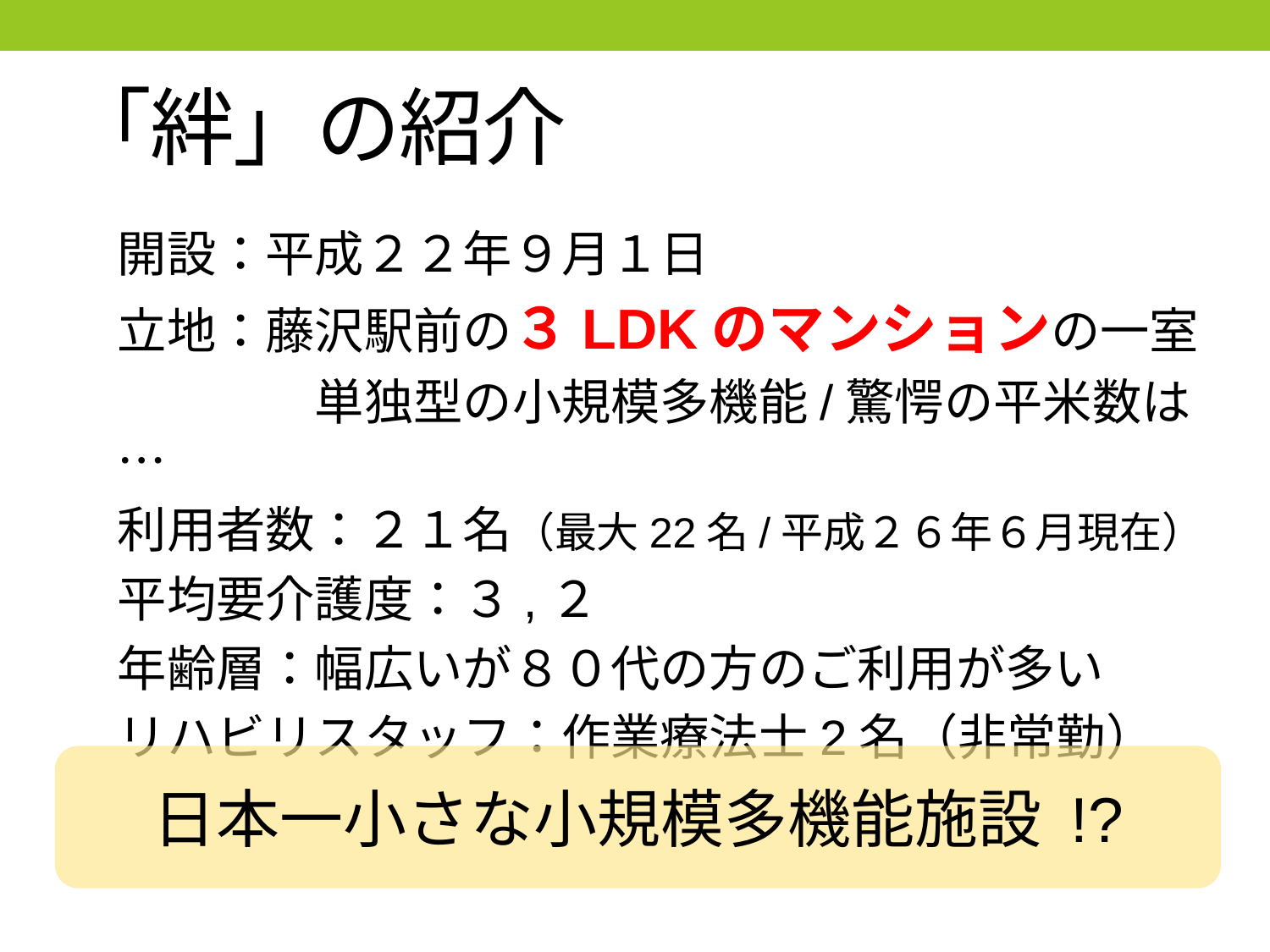

# 「絆」の紹介
開設：平成２２年９月１日
立地：藤沢駅前の３LDKのマンションの一室
　　　　単独型の小規模多機能/驚愕の平米数は…
利用者数：２１名（最大22名/平成２６年６月現在）
平均要介護度：３,２
年齢層：幅広いが８０代の方のご利用が多い
リハビリスタッフ：作業療法士2名（非常勤）

日本一小さな小規模多機能施設 !?